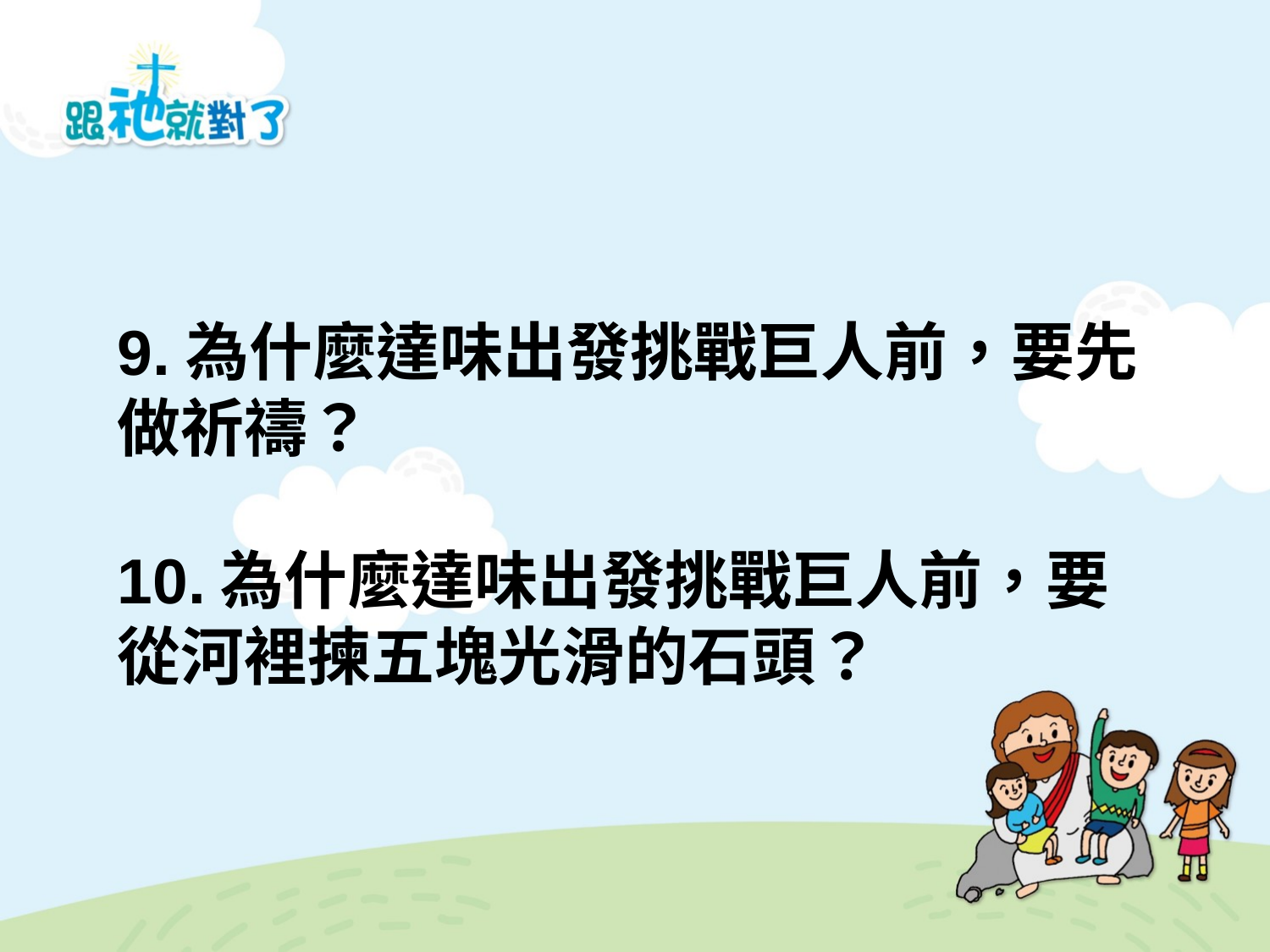

9.為什麼達味出發挑戰巨人前，要先做祈禱？

10.為什麼達味出發挑戰巨人前，要從河裡揀五塊光滑的石頭？